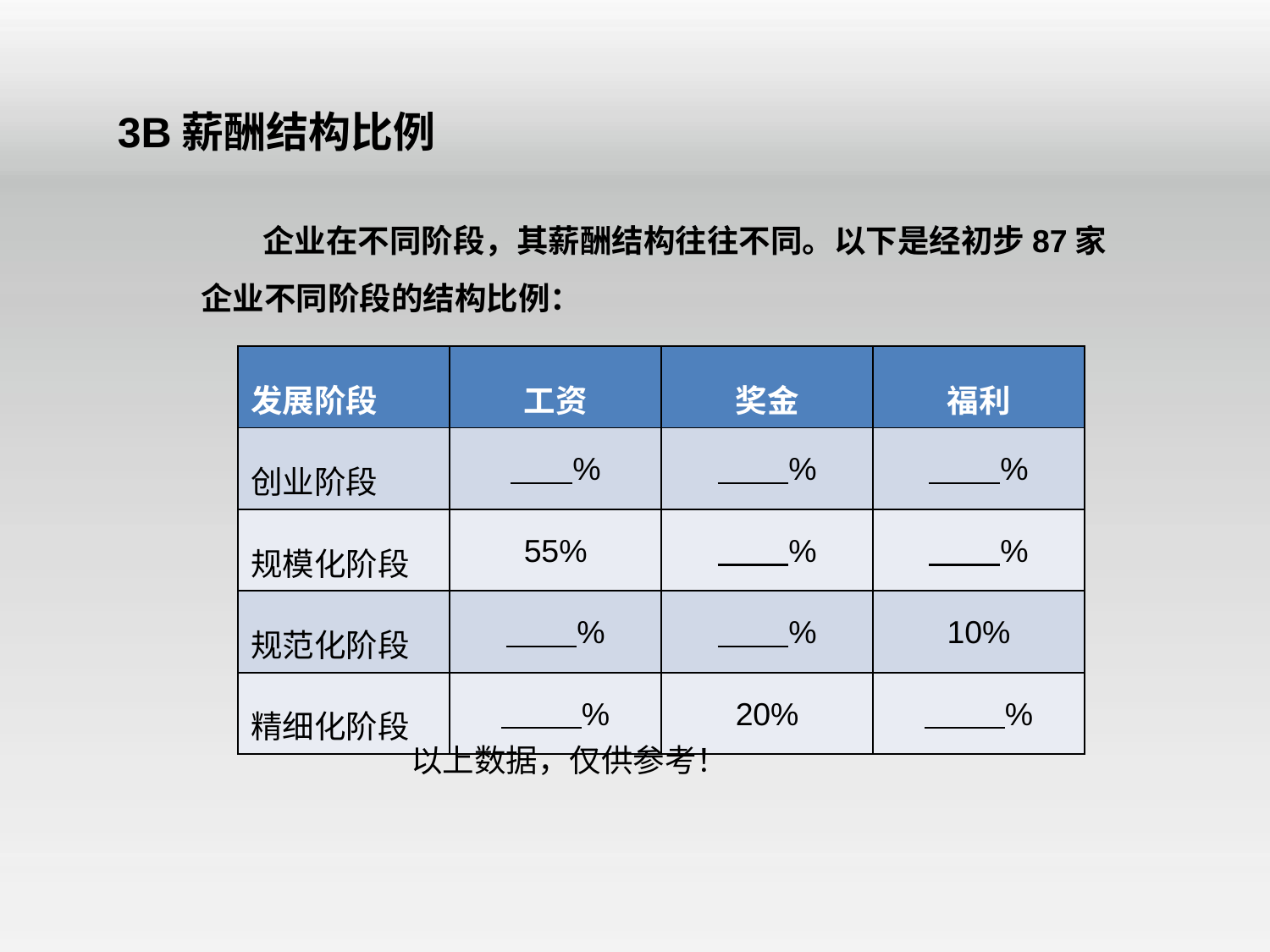

# 3B薪酬结构比例
企业在不同阶段，其薪酬结构往往不同。以下是经初步87家企业不同阶段的结构比例：
| 发展阶段 | 工资 | 奖金 | 福利 |
| --- | --- | --- | --- |
| 创业阶段 | % | % | % |
| 规模化阶段 | 55% | % | % |
| 规范化阶段 | % | % | 10% |
| 精细化阶段 | % | 20% | % |
以上数据，仅供参考！